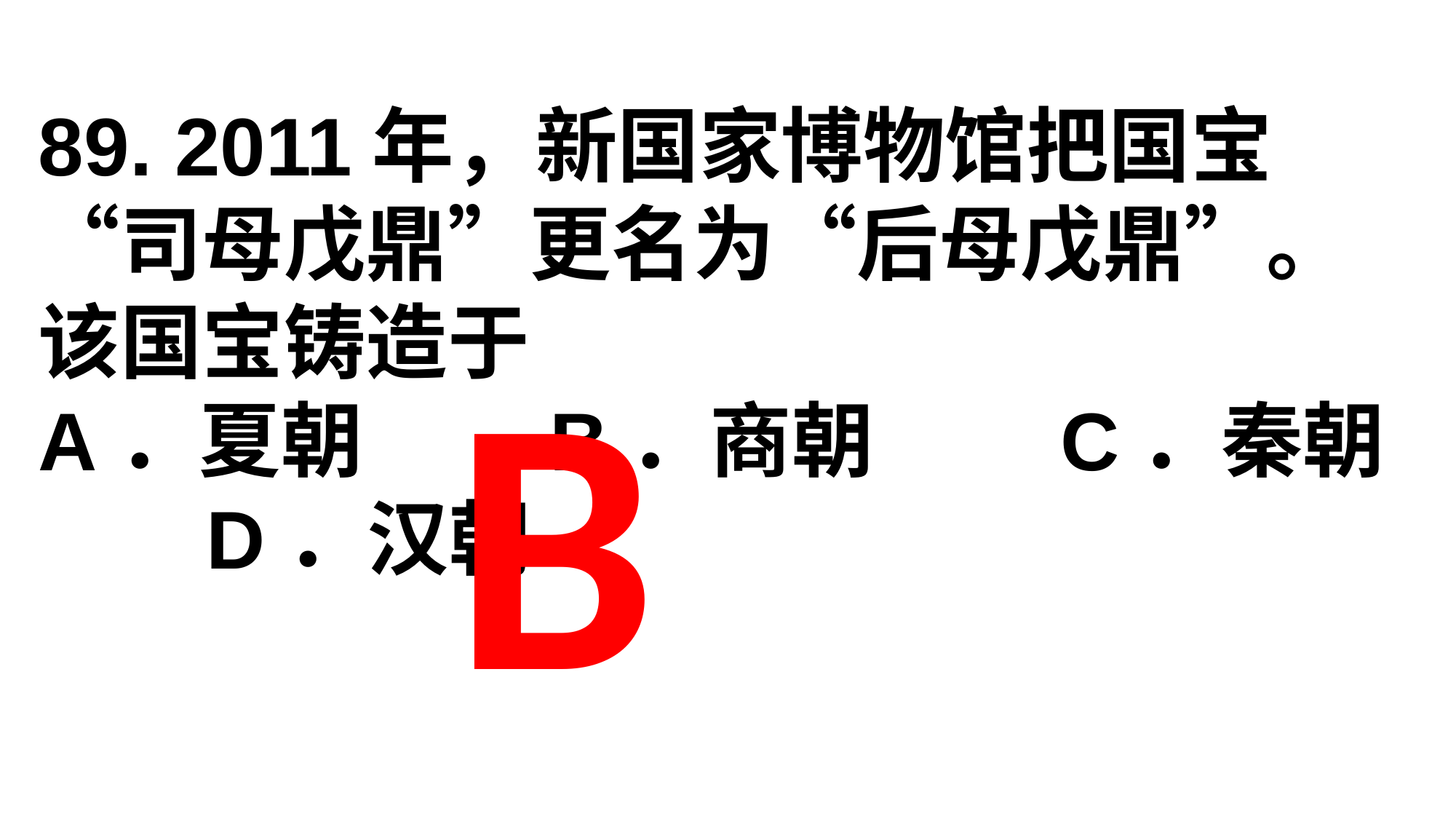

89. 2011年，新国家博物馆把国宝“司母戊鼎”更名为“后母戊鼎”。该国宝铸造于
A．夏朝         B．商朝         C．秦朝         D．汉朝
B